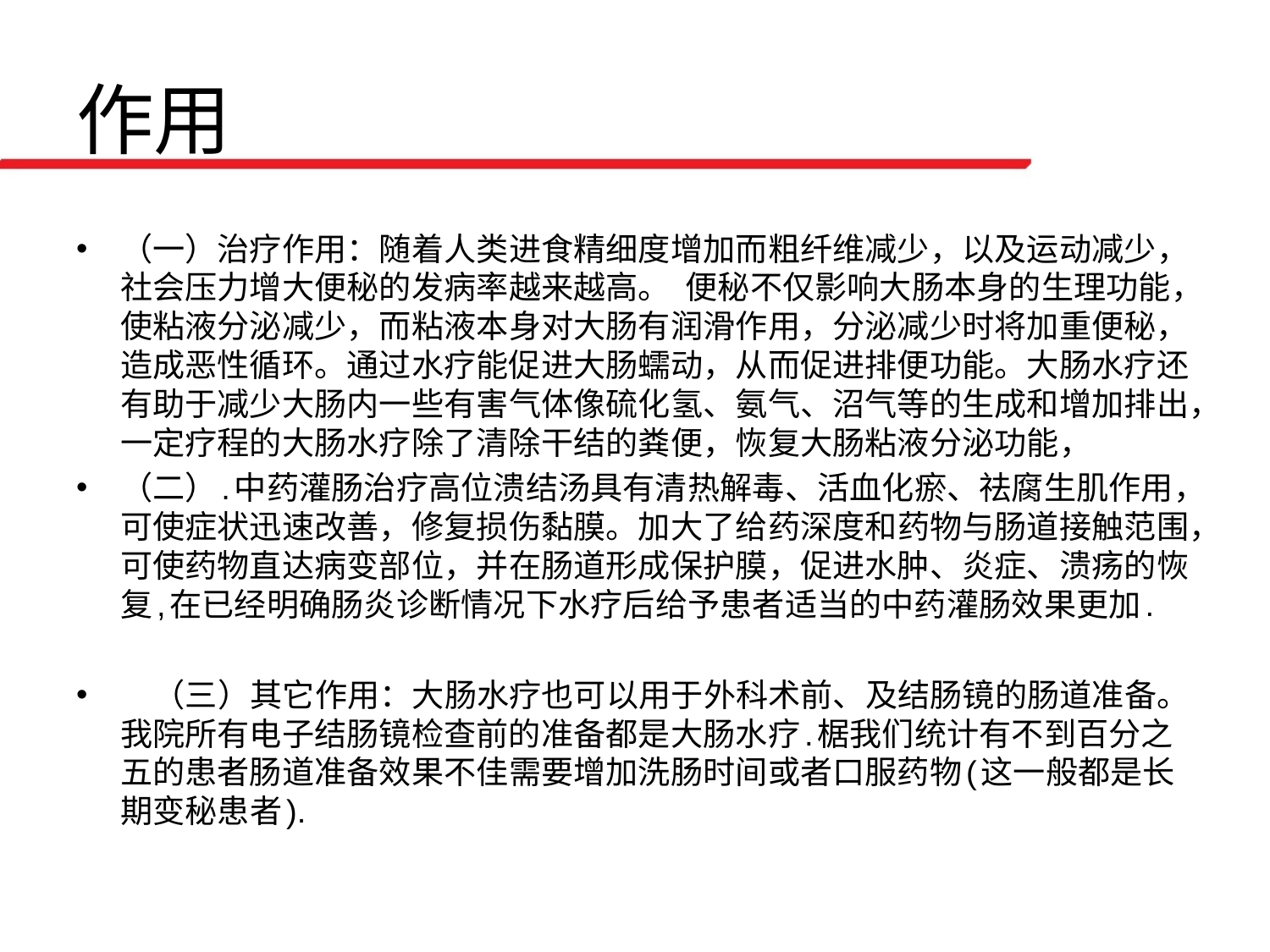

# 作用
（一）治疗作用：随着人类进食精细度增加而粗纤维减少，以及运动减少，社会压力增大便秘的发病率越来越高。  便秘不仅影响大肠本身的生理功能，使粘液分泌减少，而粘液本身对大肠有润滑作用，分泌减少时将加重便秘，造成恶性循环。通过水疗能促进大肠蠕动，从而促进排便功能。大肠水疗还有助于减少大肠内一些有害气体像硫化氢、氨气、沼气等的生成和增加排出，一定疗程的大肠水疗除了清除干结的粪便，恢复大肠粘液分泌功能，
（二）.中药灌肠治疗高位溃结汤具有清热解毒、活血化瘀、祛腐生肌作用，可使症状迅速改善，修复损伤黏膜。加大了给药深度和药物与肠道接触范围，可使药物直达病变部位，并在肠道形成保护膜，促进水肿、炎症、溃疡的恢复,在已经明确肠炎诊断情况下水疗后给予患者适当的中药灌肠效果更加.

    （三）其它作用：大肠水疗也可以用于外科术前、及结肠镜的肠道准备。我院所有电子结肠镜检查前的准备都是大肠水疗.椐我们统计有不到百分之五的患者肠道准备效果不佳需要增加洗肠时间或者口服药物(这一般都是长期变秘患者).